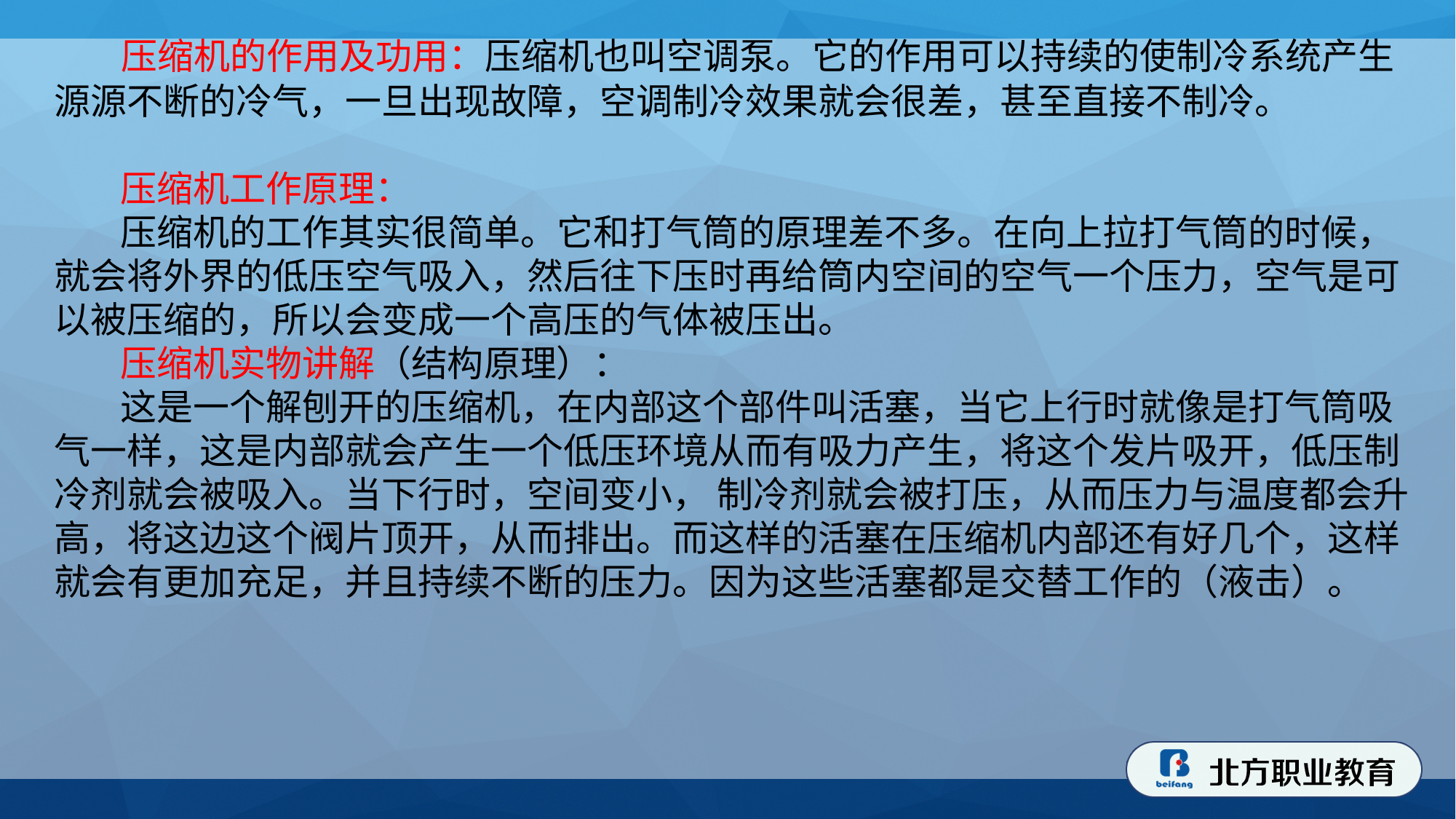

压缩机的作用及功用：压缩机也叫空调泵。它的作用可以持续的使制冷系统产生源源不断的冷气，一旦出现故障，空调制冷效果就会很差，甚至直接不制冷。

       压缩机工作原理：
       压缩机的工作其实很简单。它和打气筒的原理差不多。在向上拉打气筒的时候，就会将外界的低压空气吸入，然后往下压时再给筒内空间的空气一个压力，空气是可以被压缩的，所以会变成一个高压的气体被压出。
       压缩机实物讲解（结构原理）：
       这是一个解刨开的压缩机，在内部这个部件叫活塞，当它上行时就像是打气筒吸气一样，这是内部就会产生一个低压环境从而有吸力产生，将这个发片吸开，低压制冷剂就会被吸入。当下行时，空间变小， 制冷剂就会被打压，从而压力与温度都会升高，将这边这个阀片顶开，从而排出。而这样的活塞在压缩机内部还有好几个，这样就会有更加充足，并且持续不断的压力。因为这些活塞都是交替工作的（液击）。